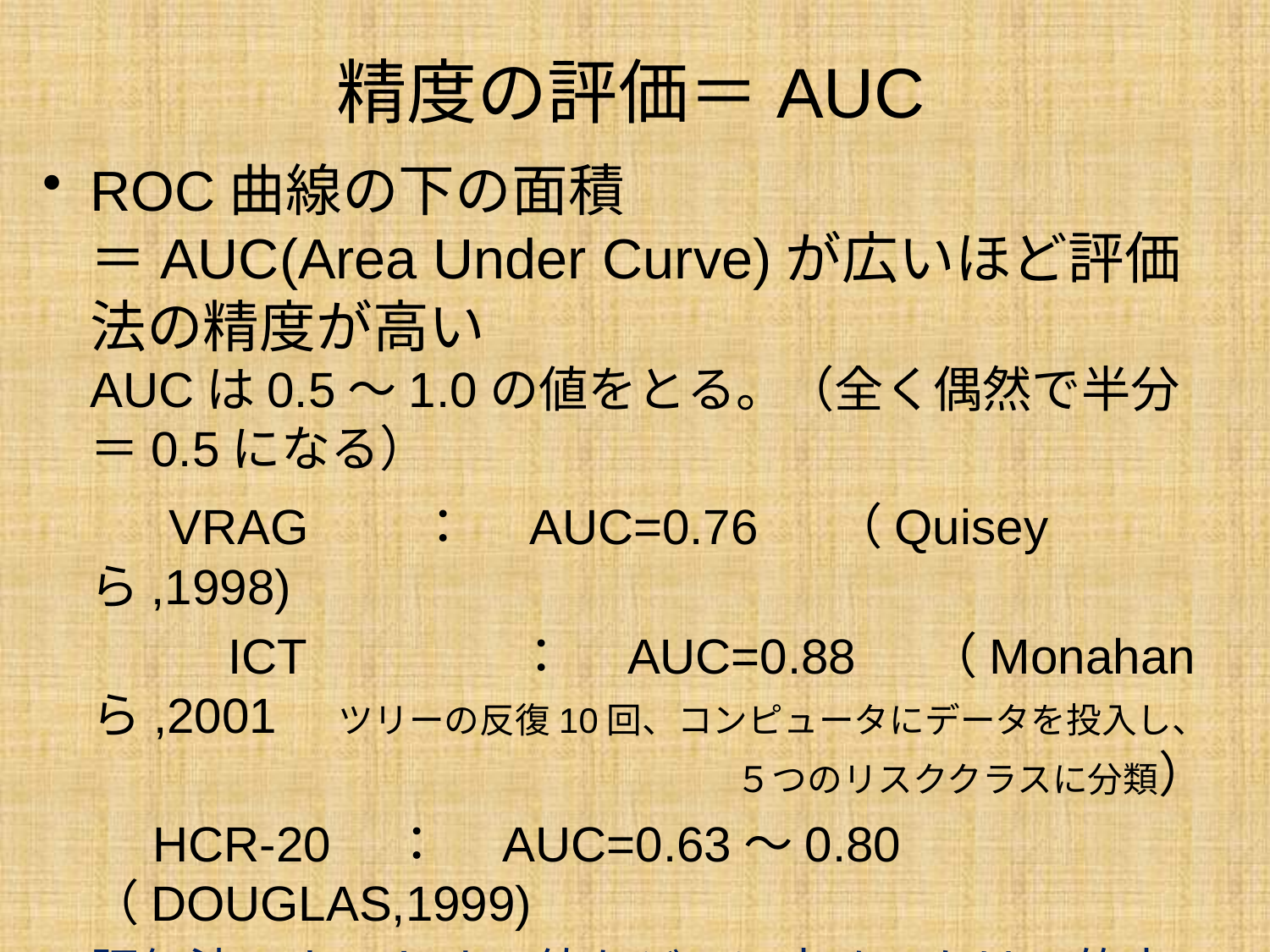

# 精度の評価＝AUC
ROC曲線の下の面積
＝AUC(Area Under Curve)が広いほど評価法の精度が高い
AUCは0.5～1.0の値をとる。（全く偶然で半分＝0.5になる）
　　VRAG　　：　AUC=0.76 　（Quiseyら,1998)
　　ICT　　　　：　AUC=0.88　 （Monahanら,2001　ツリーの反復10回、コンピュータにデータを投入し、５つのリスククラスに分類）
　　HCR-20　：　AUC=0.63～0.80　（Douglas,1999)
評価法のカットオフ値をどこに定めるかは、的中率＋どちらのはずれを減らしたいかを加味して決める